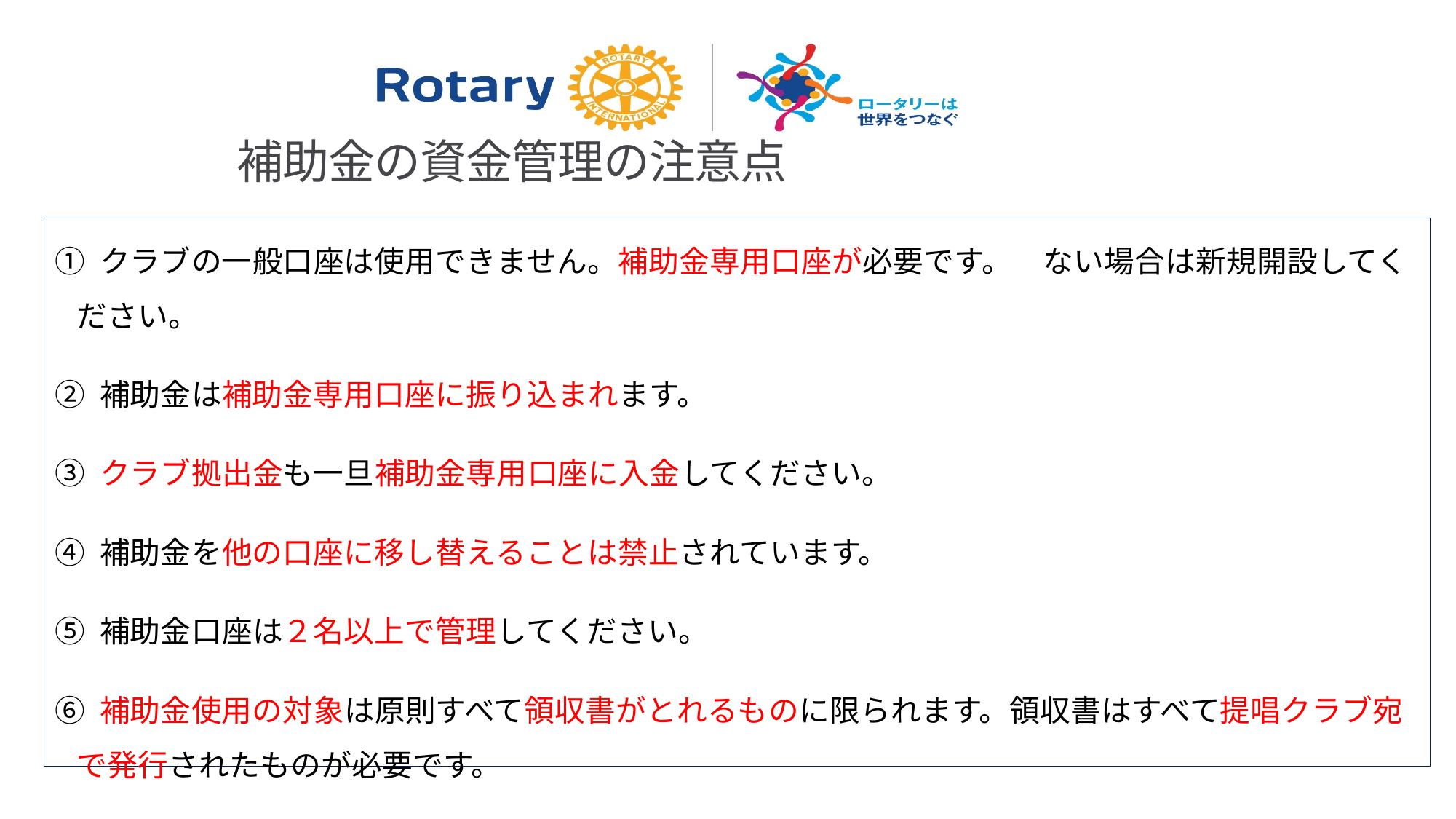

補助金の資金管理の注意点
① クラブの一般口座は使用できません。補助金専用口座が必要です。　ない場合は新規開設してください。
② 補助金は補助金専用口座に振り込まれます。
③ クラブ拠出金も一旦補助金専用口座に入金してください。
④ 補助金を他の口座に移し替えることは禁止されています。
⑤ 補助金口座は２名以上で管理してください。
⑥ 補助金使用の対象は原則すべて領収書がとれるものに限られます。領収書はすべて提唱クラブ宛で発行されたものが必要です。